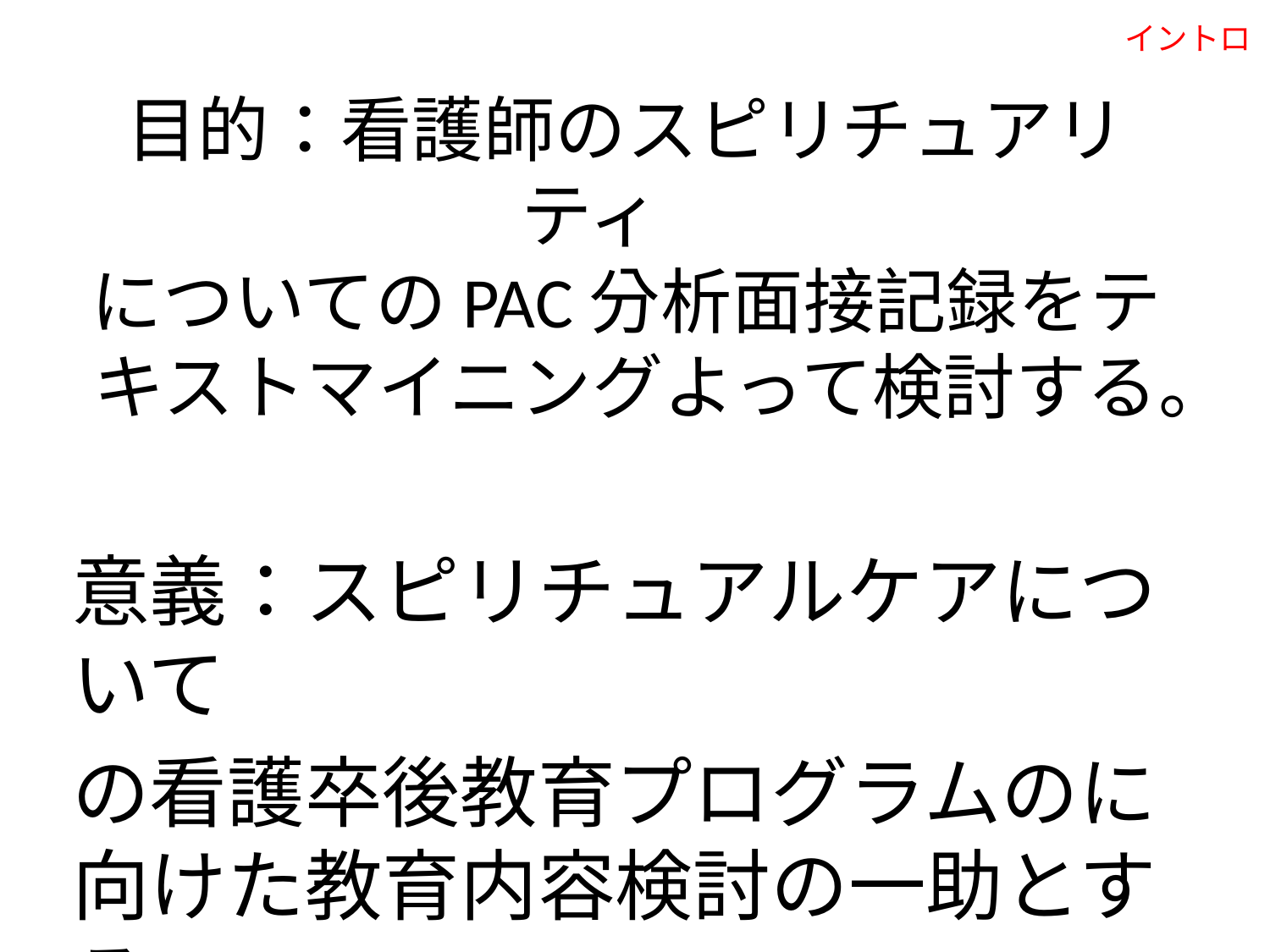

イントロ
# 目的：看護師のスピリチュアリティ　 についてのPAC分析面接記録をテキストマイニングよって検討する。
意義：スピリチュアルケアについて
の看護卒後教育プログラムのに向けた教育内容検討の一助とする。